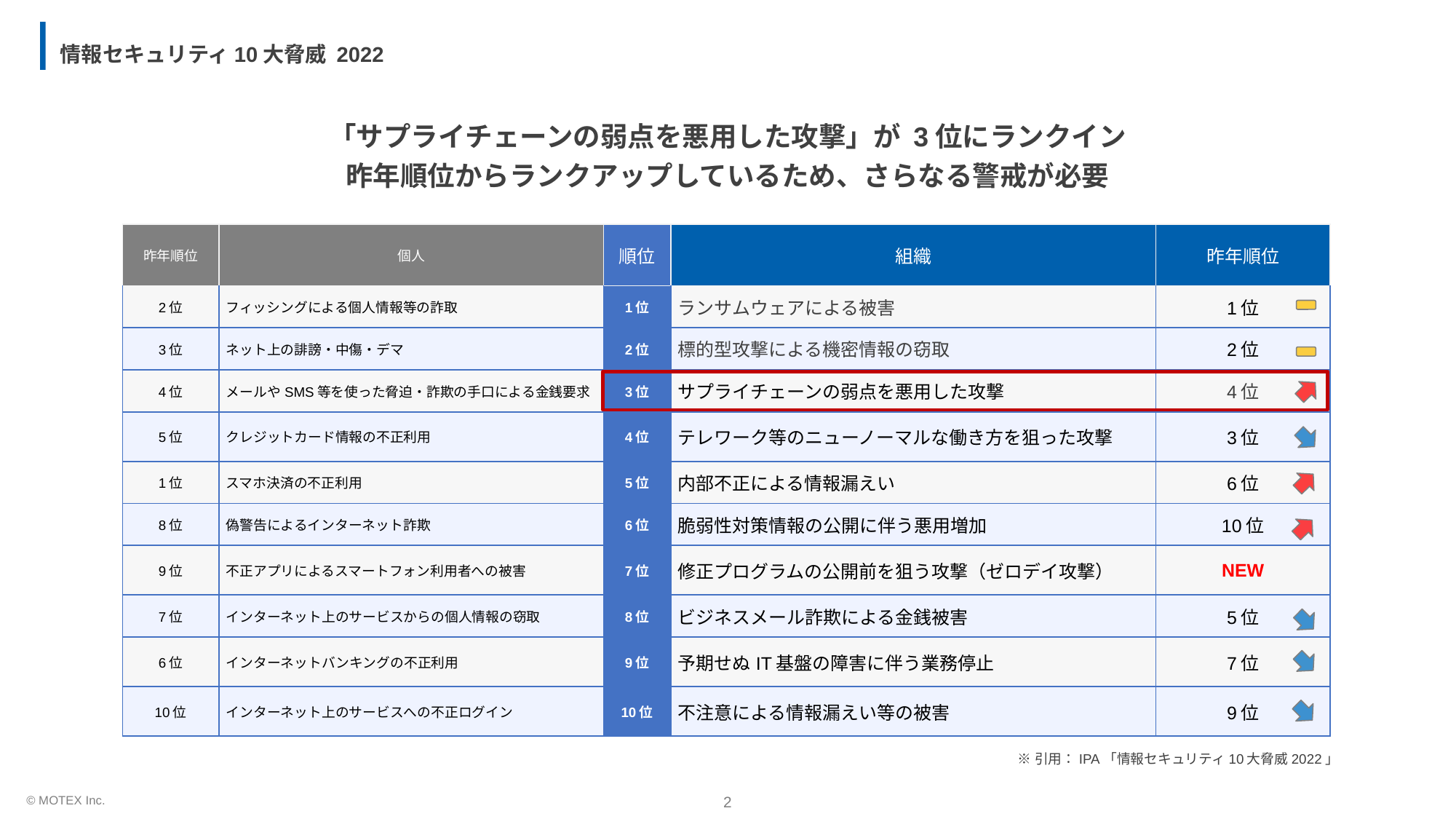

情報セキュリティ10大脅威 2022
「サプライチェーンの弱点を悪用した攻撃」が 3位にランクイン
昨年順位からランクアップしているため、さらなる警戒が必要
| 昨年順位 | 個人 | 順位 | 組織 | 昨年順位 |
| --- | --- | --- | --- | --- |
| 2位 | フィッシングによる個人情報等の詐取 | 1位 | ランサムウェアによる被害 | 1位 |
| 3位 | ネット上の誹謗・中傷・デマ | 2位 | 標的型攻撃による機密情報の窃取 | 2位 |
| 4位 | メールやSMS等を使った脅迫・詐欺の手口による金銭要求 | 3位 | サプライチェーンの弱点を悪用した攻撃 | 4位 |
| 5位 | クレジットカード情報の不正利用 | 4位 | テレワーク等のニューノーマルな働き方を狙った攻撃 | 3位 |
| 1位 | スマホ決済の不正利用 | 5位 | 内部不正による情報漏えい | 6位 |
| 8位 | 偽警告によるインターネット詐欺 | 6位 | 脆弱性対策情報の公開に伴う悪用増加 | 10位 |
| 9位 | 不正アプリによるスマートフォン利用者への被害 | 7位 | 修正プログラムの公開前を狙う攻撃（ゼロデイ攻撃） | NEW |
| 7位 | インターネット上のサービスからの個人情報の窃取 | 8位 | ビジネスメール詐欺による金銭被害 | 5位 |
| 6位 | インターネットバンキングの不正利用 | 9位 | 予期せぬIT基盤の障害に伴う業務停止 | 7位 |
| 10位 | インターネット上のサービスへの不正ログイン | 10位 | 不注意による情報漏えい等の被害 | 9位 |

※引用：IPA「情報セキュリティ10大脅威2022」